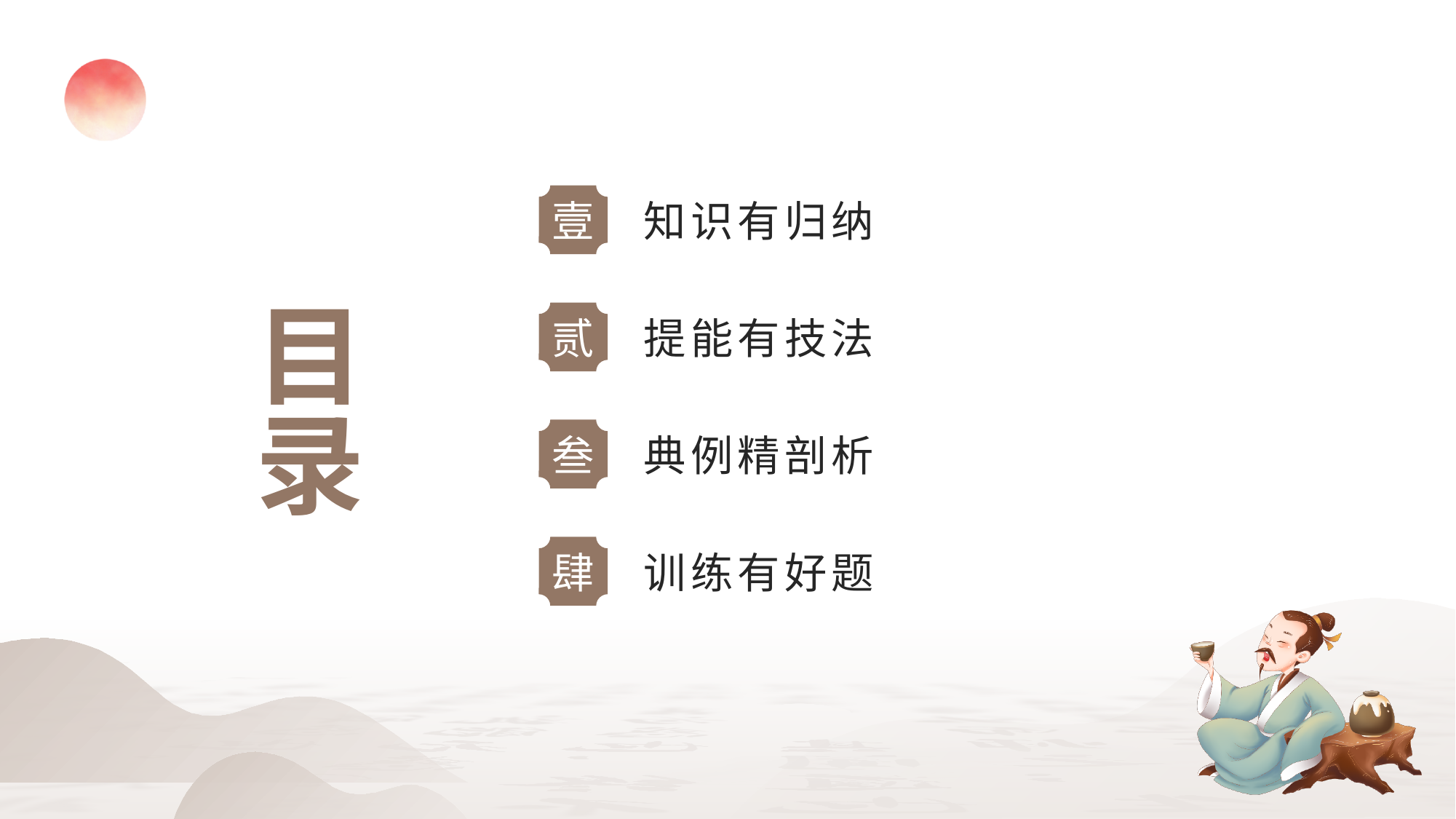

壹
知识有归纳
# 目录
贰
提能有技法
叁
典例精剖析
肆
训练有好题